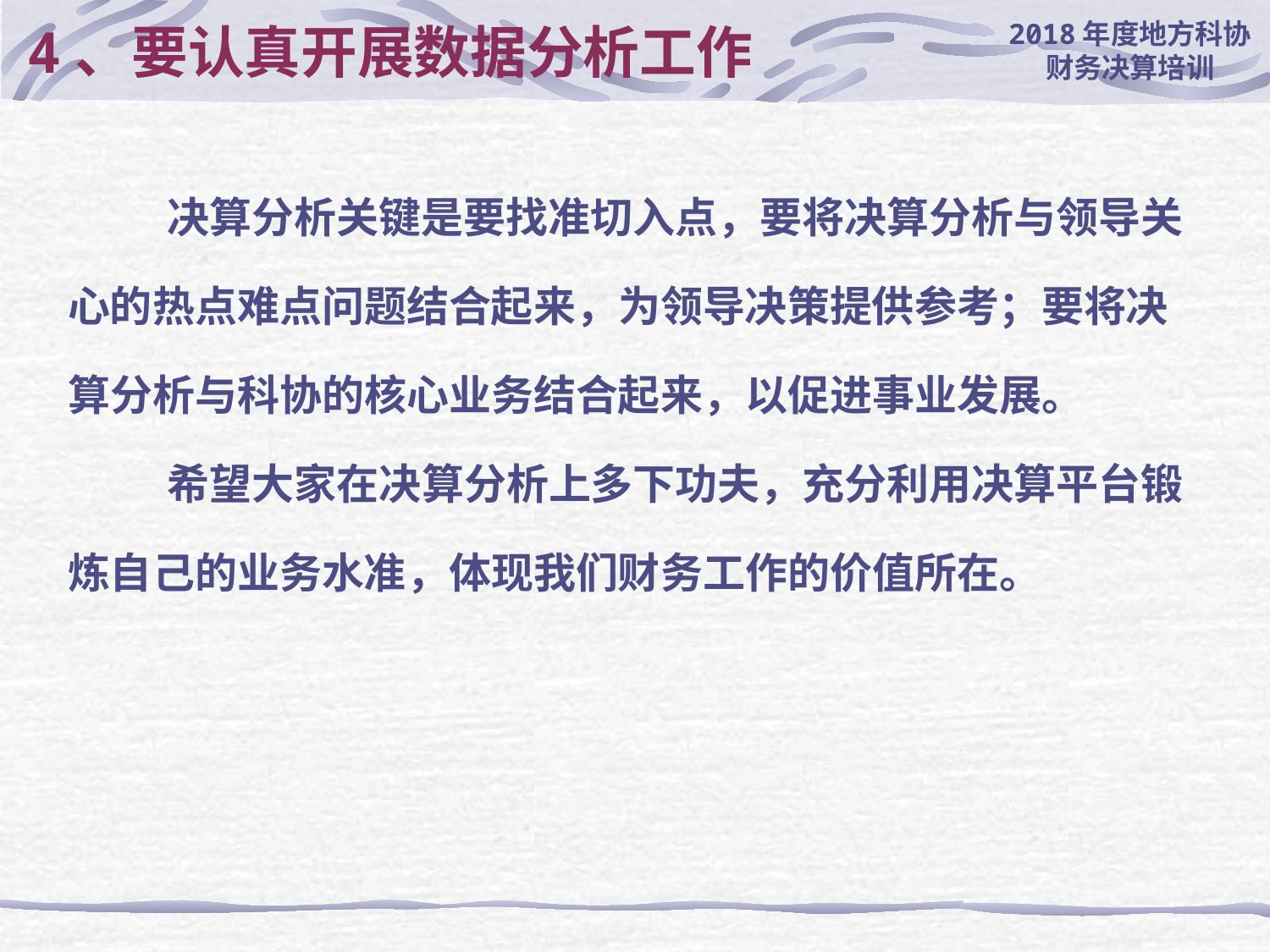

# 4、要认真开展数据分析工作
决算分析关键是要找准切入点，要将决算分析与领导关心的热点难点问题结合起来，为领导决策提供参考；要将决算分析与科协的核心业务结合起来，以促进事业发展。
希望大家在决算分析上多下功夫，充分利用决算平台锻炼自己的业务水准，体现我们财务工作的价值所在。